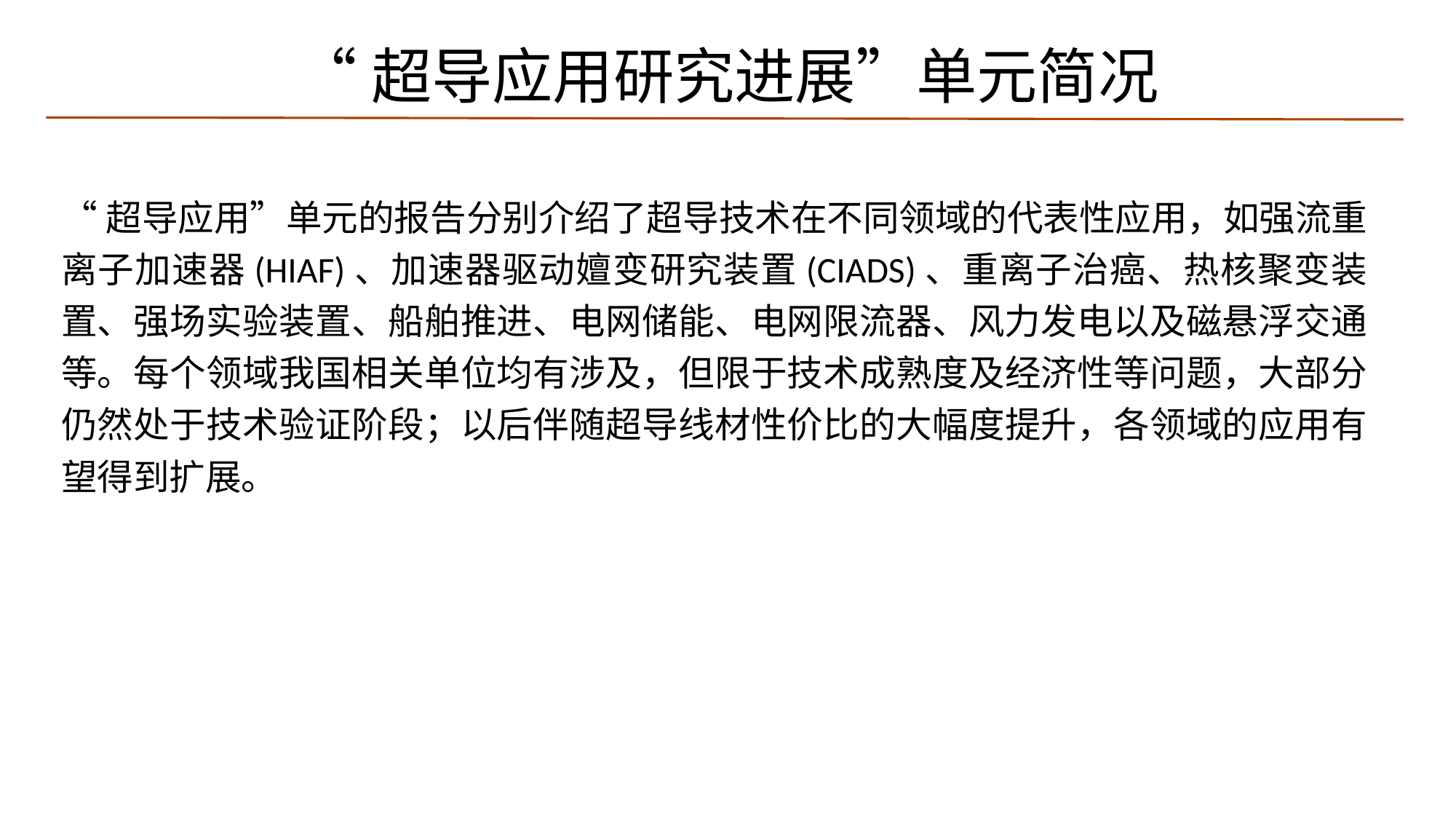

# “超导应用研究进展”单元简况
“超导应用”单元的报告分别介绍了超导技术在不同领域的代表性应用，如强流重离子加速器(HIAF)、加速器驱动嬗变研究装置(CIADS)、重离子治癌、热核聚变装置、强场实验装置、船舶推进、电网储能、电网限流器、风力发电以及磁悬浮交通等。每个领域我国相关单位均有涉及，但限于技术成熟度及经济性等问题，大部分仍然处于技术验证阶段；以后伴随超导线材性价比的大幅度提升，各领域的应用有望得到扩展。